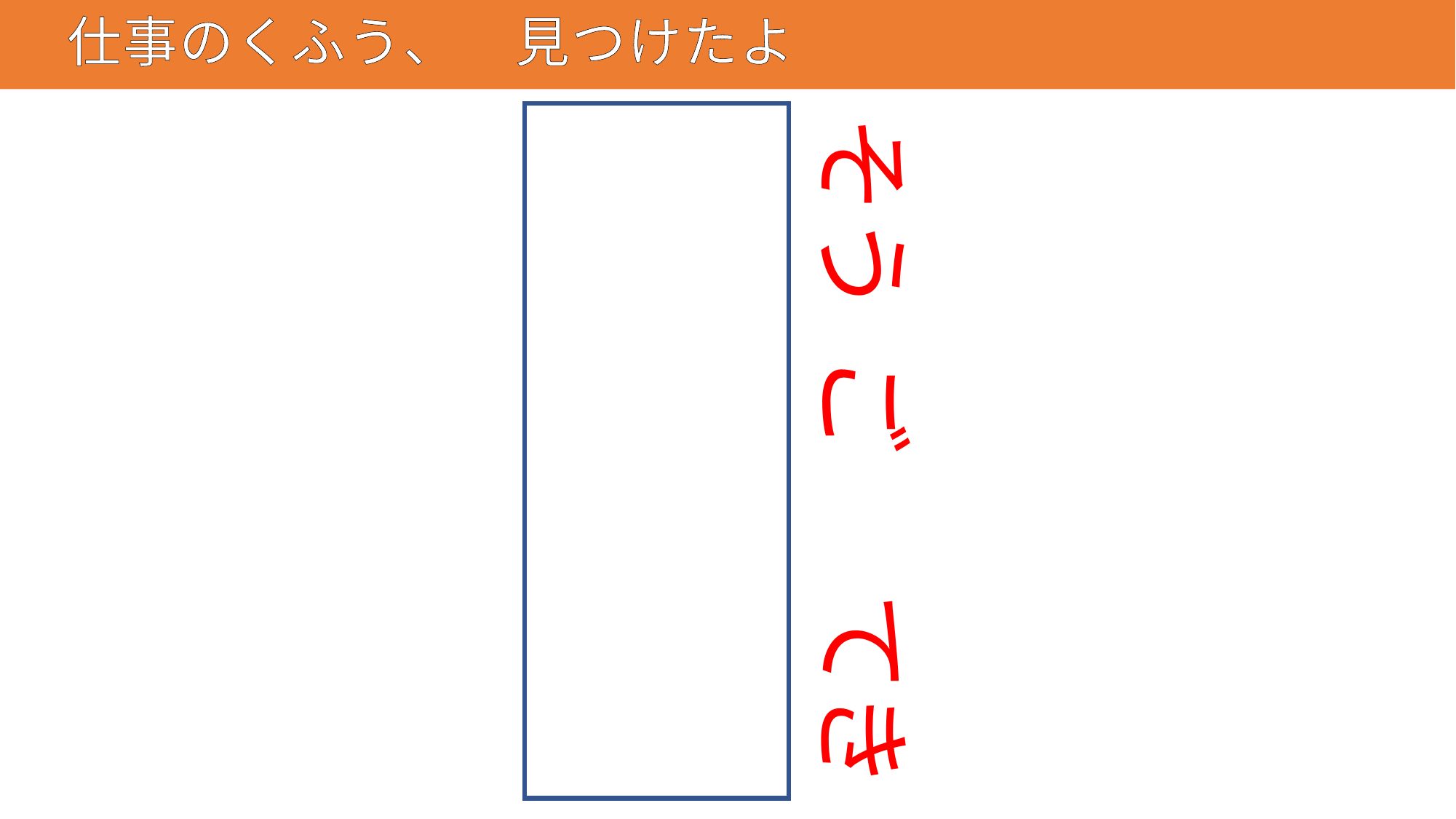

# 仕事のくふう、　見つけたよ
115

そう
総合的
ごう
てき